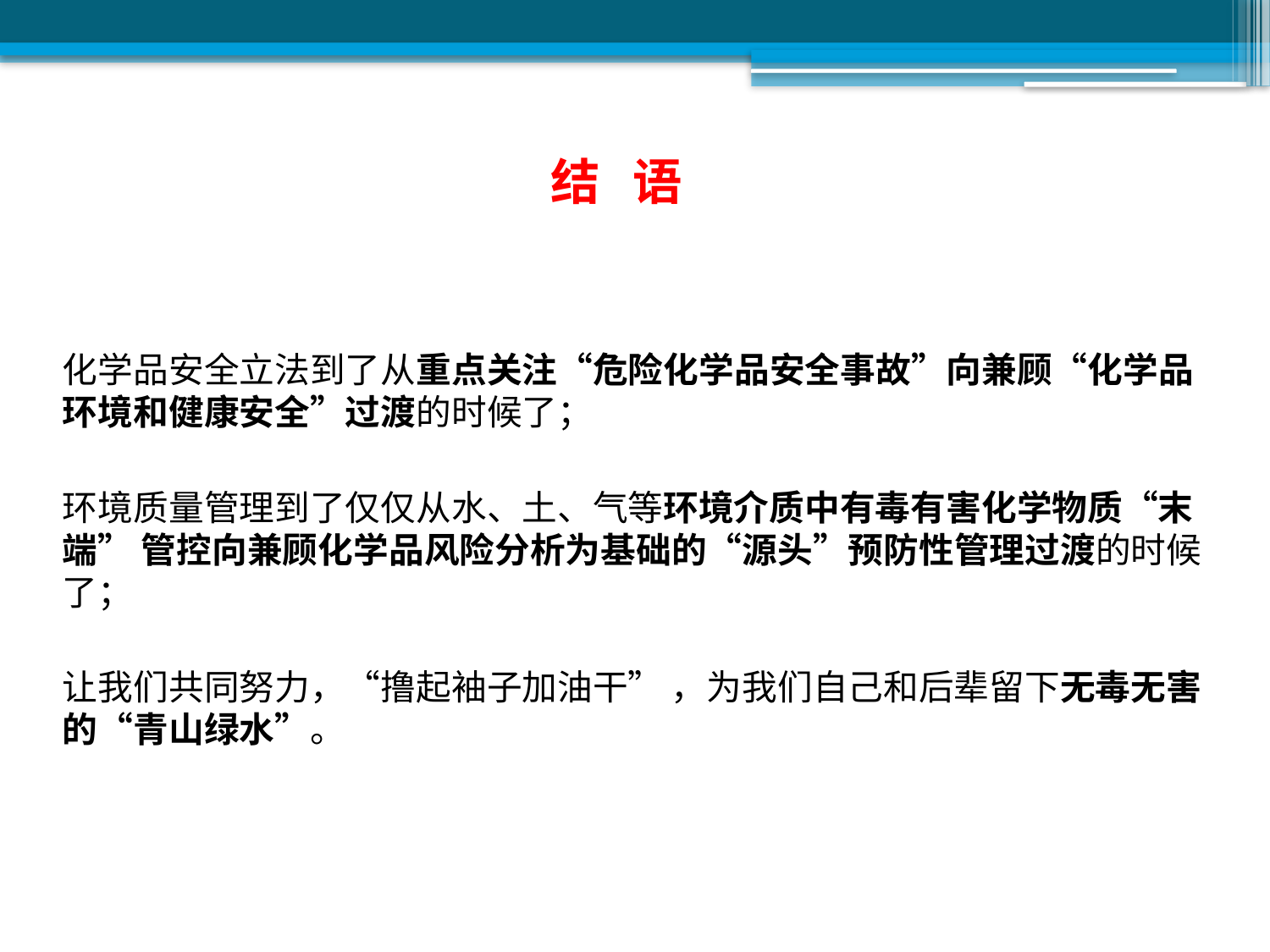

# 结   语

化学品安全立法到了从重点关注“危险化学品安全事故”向兼顾“化学品环境和健康安全”过渡的时候了；

环境质量管理到了仅仅从水、土、气等环境介质中有毒有害化学物质“末端” 管控向兼顾化学品风险分析为基础的“源头”预防性管理过渡的时候了；

让我们共同努力，“撸起袖子加油干” ，为我们自己和后辈留下无毒无害的“青山绿水”。